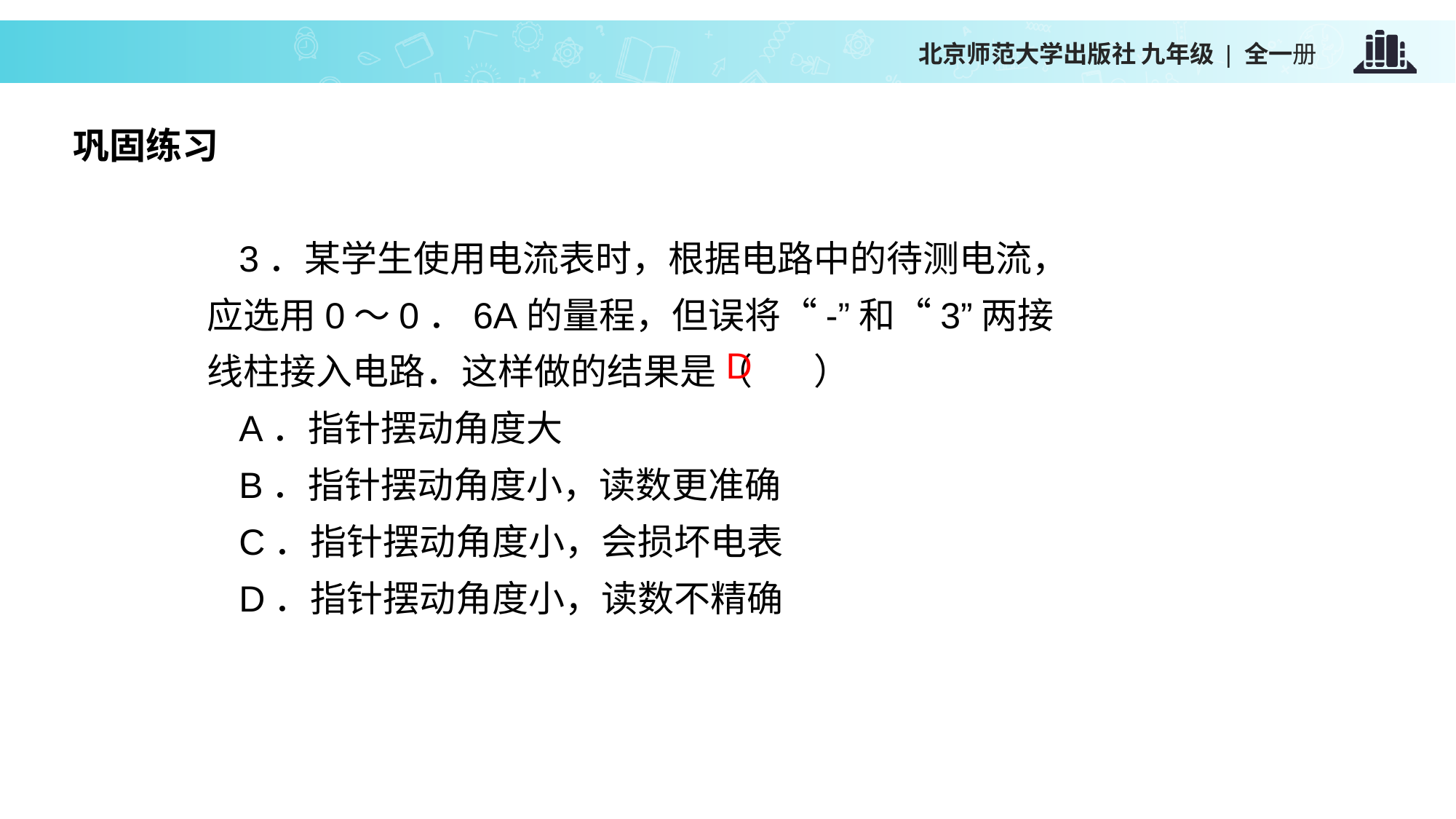

巩固练习
3．某学生使用电流表时，根据电路中的待测电流，应选用0～0．6A的量程，但误将“-”和“3”两接线柱接入电路．这样做的结果是（   　）
A．指针摆动角度大
B．指针摆动角度小，读数更准确
C．指针摆动角度小，会损坏电表
D．指针摆动角度小，读数不精确
D